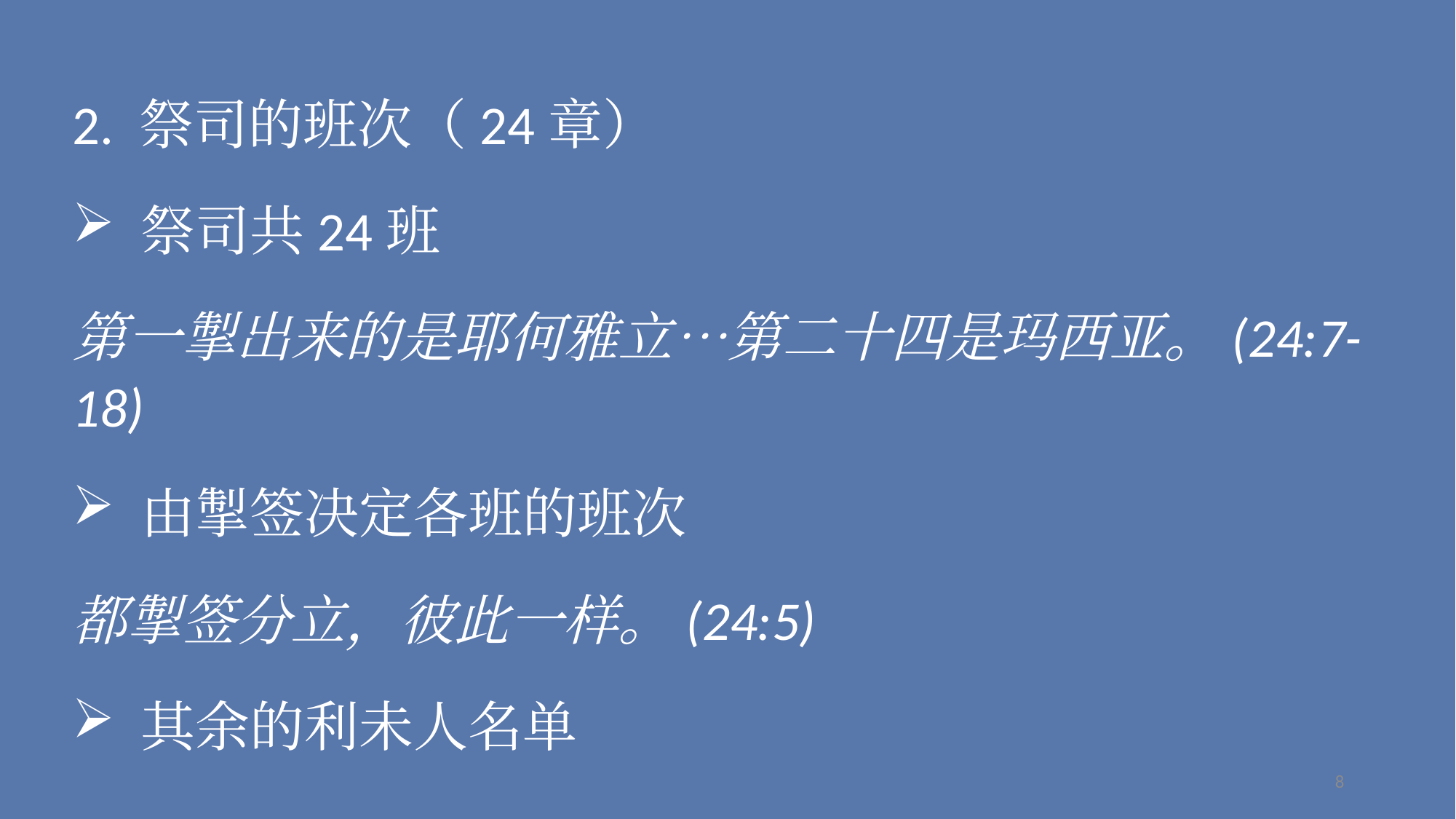

2. 祭司的班次（24章）
祭司共24班
第一掣出来的是耶何雅立…第二十四是玛西亚。(24:7-18)
由掣签决定各班的班次
都掣签分立，彼此一样。(24:5)
其余的利未人名单
8